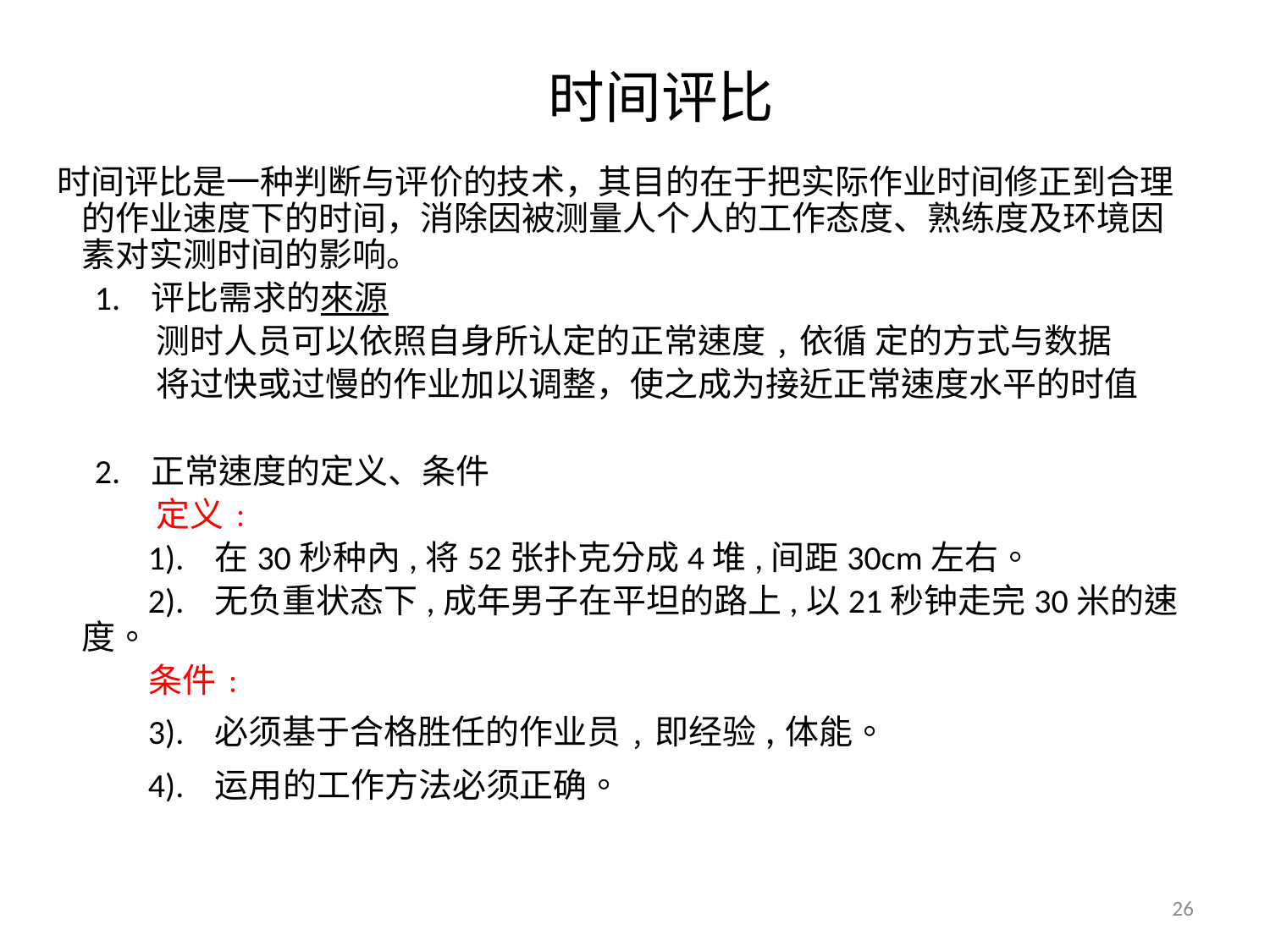

时间评比
  时间评比是一种判断与评价的技术，其目的在于把实际作业时间修正到合理的作业速度下的时间，消除因被测量人个人的工作态度、熟练度及环境因素对实测时间的影响。
        1.   评比需求的來源
               测时人员可以依照自身所认定的正常速度﹐依循 定的方式与数据
               将过快或过慢的作业加以调整，使之成为接近正常速度水平的时值

        2.   正常速度的定义、条件
               定义﹕
               1).   在30秒种內,将52张扑克分成4堆,间距30cm左右。
               2).   无负重状态下,成年男子在平坦的路上,以21秒钟走完30米的速度。
              条件﹕
               3).   必须基于合格胜任的作业员﹐即经验,体能。
               4).   运用的工作方法必须正确。

26